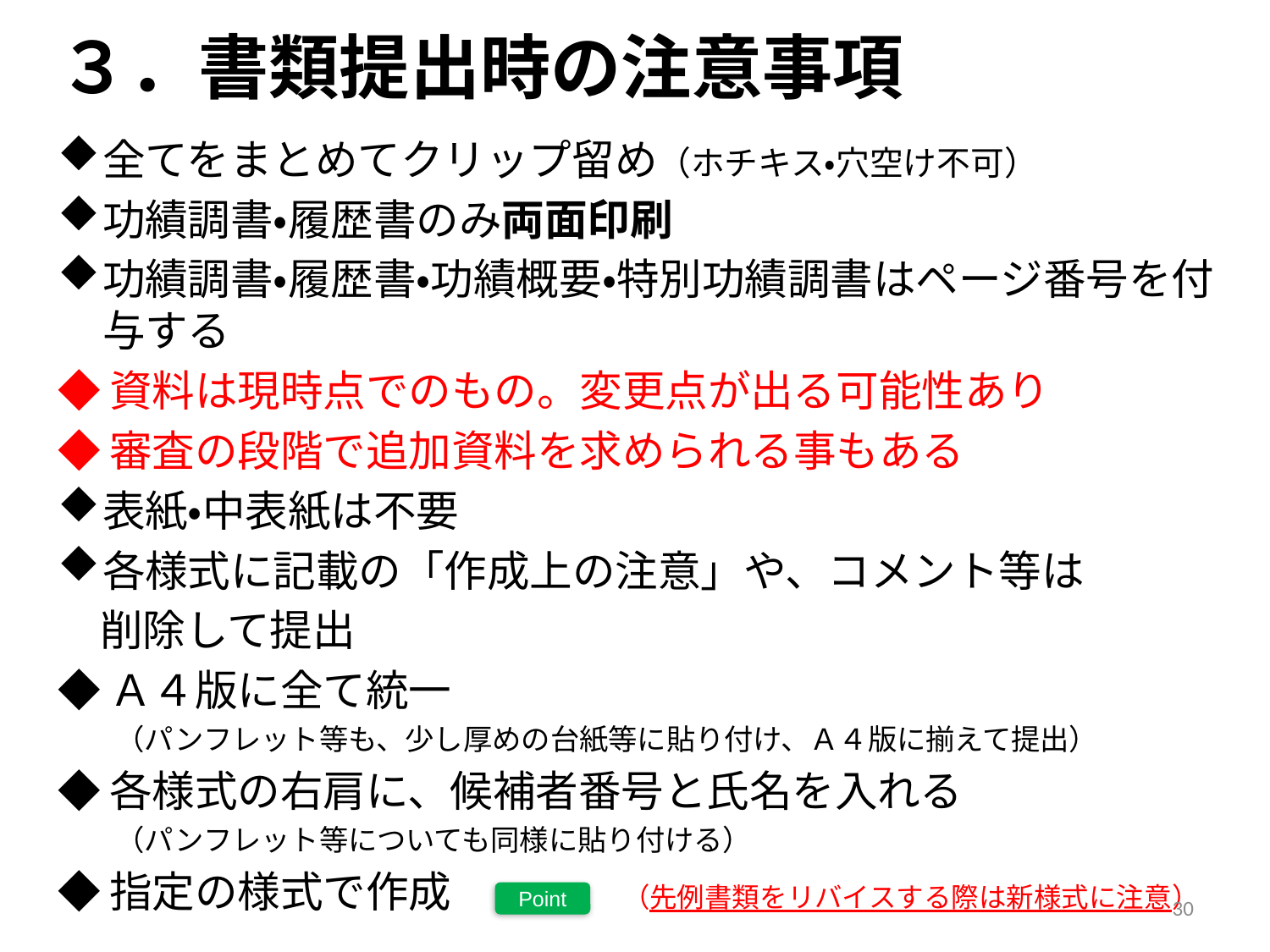

# ３．書類提出時の注意事項
全てをまとめてクリップ留め（ホチキス・穴空け不可）
功績調書・履歴書のみ両面印刷
功績調書・履歴書・功績概要・特別功績調書はページ番号を付与する
◆資料は現時点でのもの。変更点が出る可能性あり
◆審査の段階で追加資料を求められる事もある
表紙・中表紙は不要
各様式に記載の「作成上の注意」や、コメント等は
　削除して提出
◆Ａ４版に全て統一
　　（パンフレット等も、少し厚めの台紙等に貼り付け、Ａ４版に揃えて提出）
◆各様式の右肩に、候補者番号と氏名を入れる
　　（パンフレット等についても同様に貼り付ける）
◆指定の様式で作成　　　　（先例書類をリバイスする際は新様式に注意）
Point
30